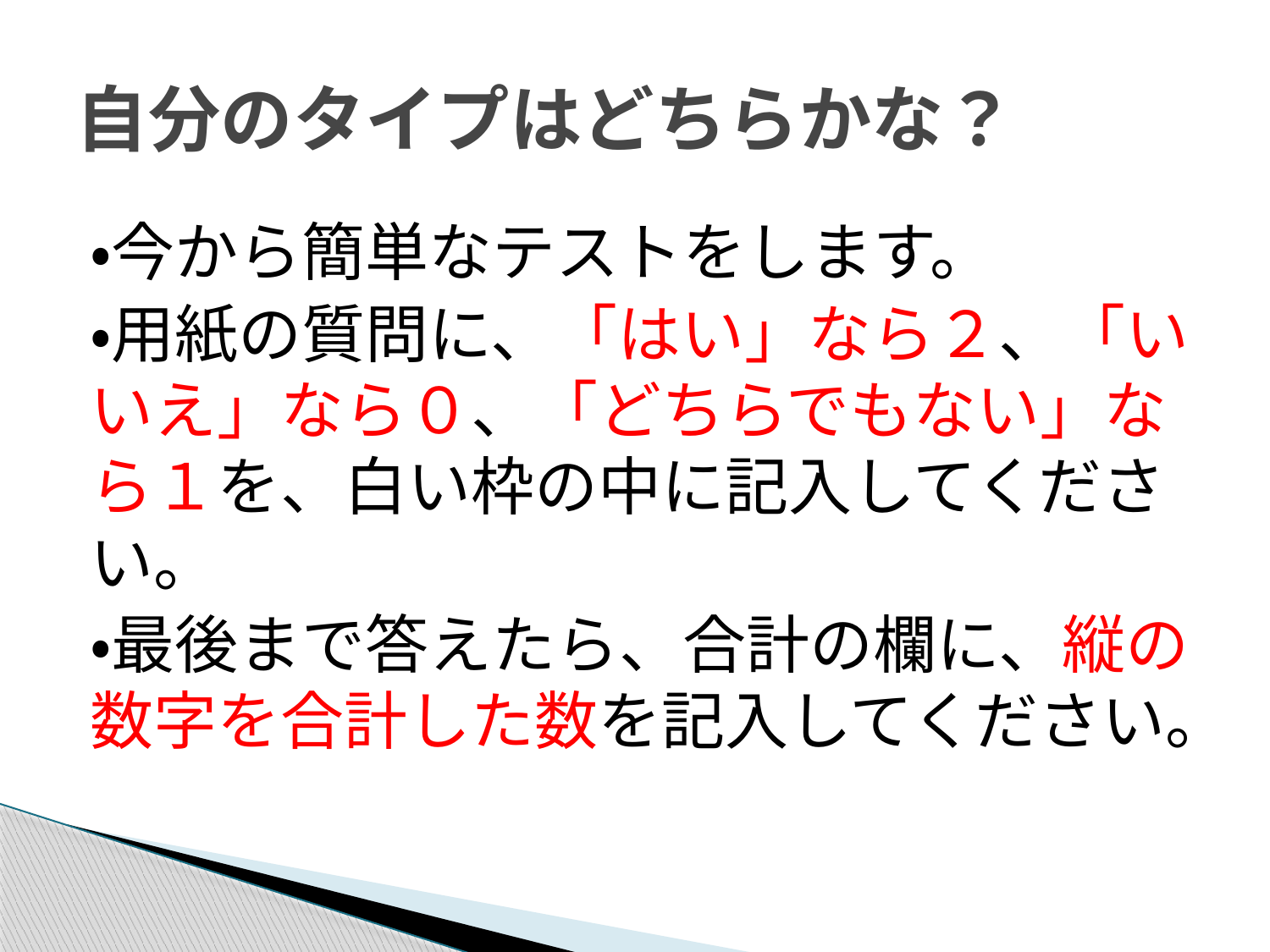

# 自分のタイプはどちらかな？
・今から簡単なテストをします。
・用紙の質問に、「はい」なら２、「いいえ」なら０、「どちらでもない」なら１を、白い枠の中に記入してください。
・最後まで答えたら、合計の欄に、縦の数字を合計した数を記入してください。